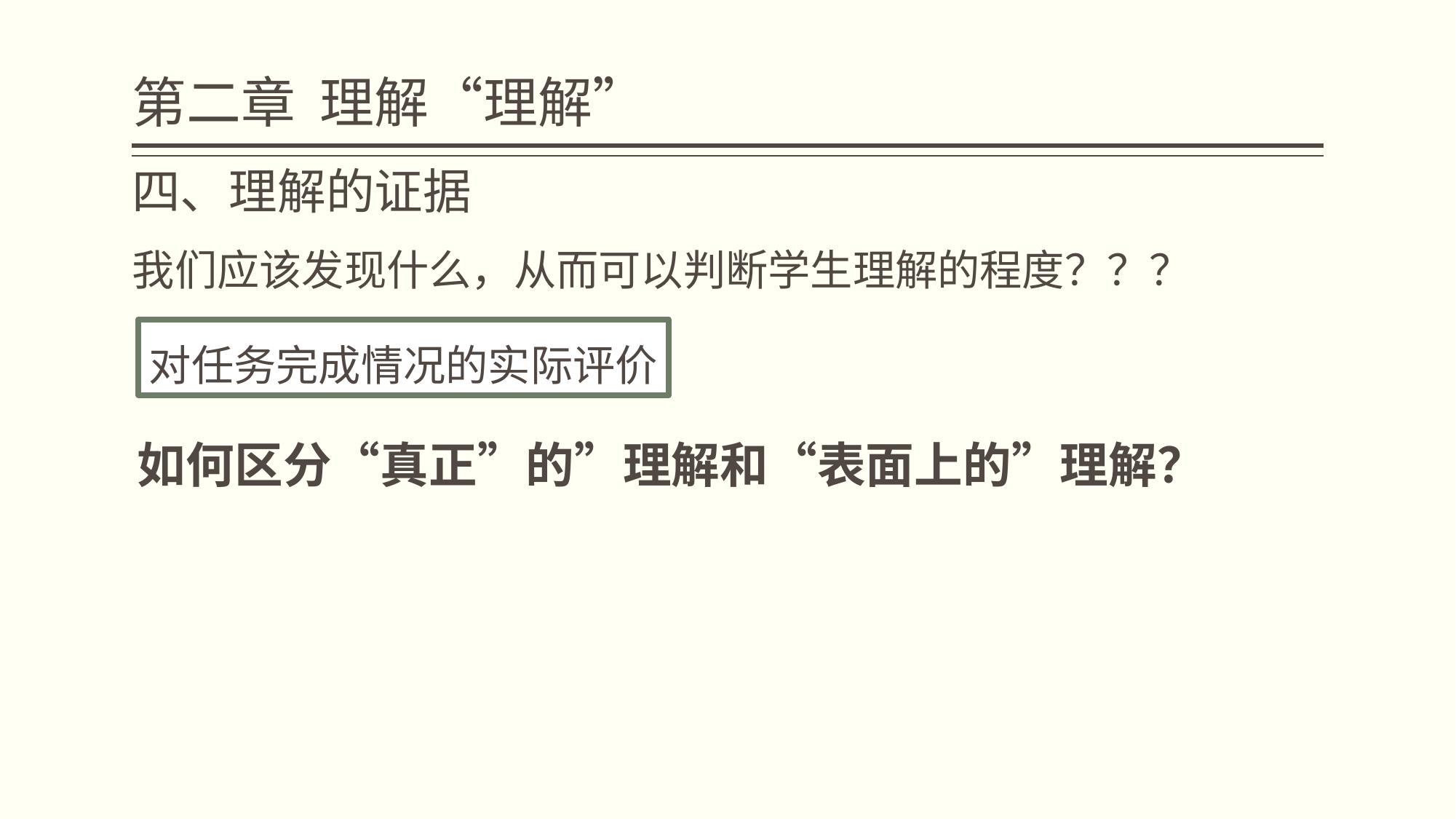

# 第二章  理解“理解”
四、理解的证据
我们应该发现什么，从而可以判断学生理解的程度？？？
对任务完成情况的实际评价
如何区分“真正”的”理解和“表面上的”理解？